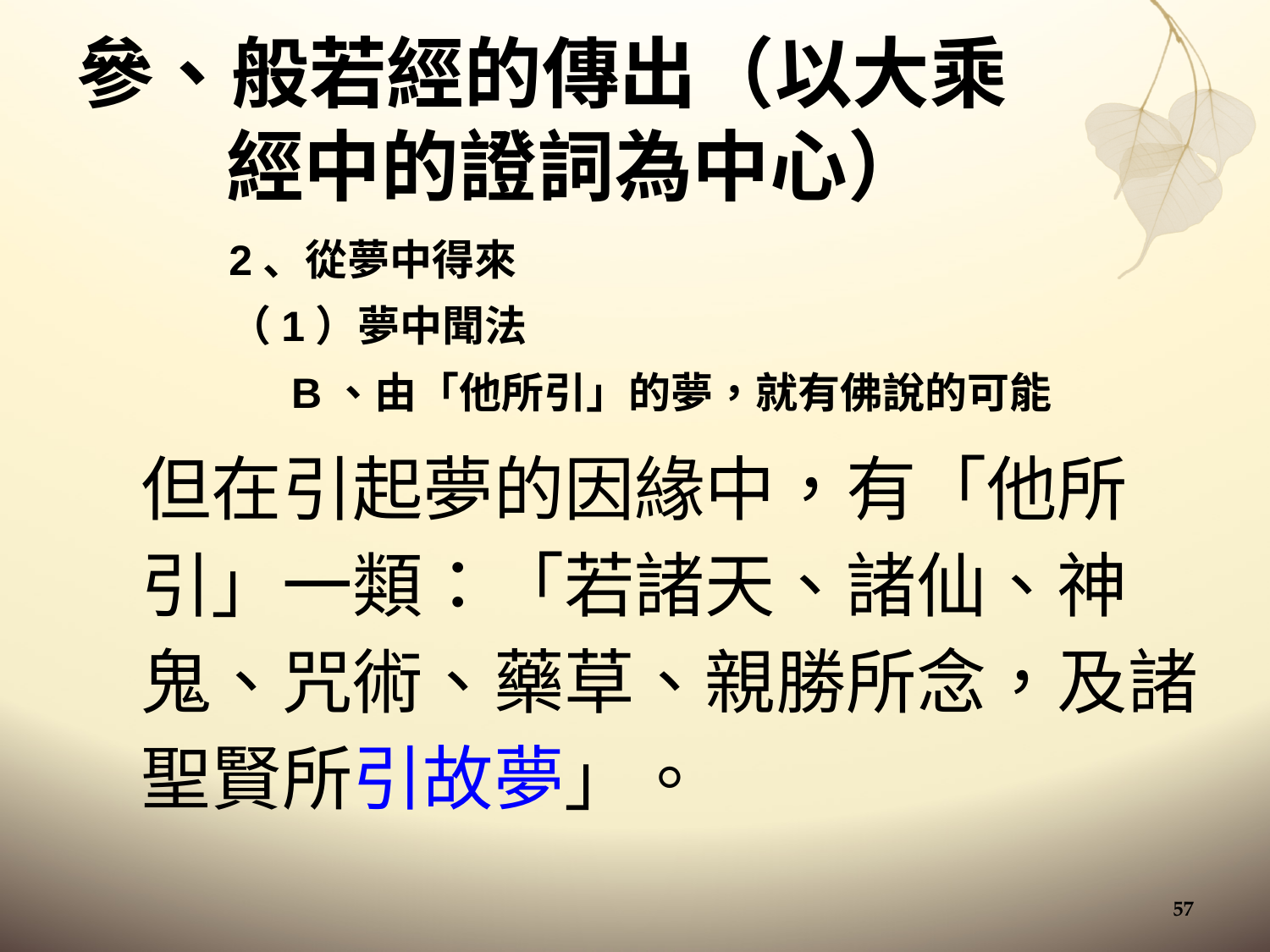

# 參、般若經的傳出（以大乘經中的證詞為中心）
2、從夢中得來
（1）夢中聞法
B、由「他所引」的夢，就有佛說的可能
但在引起夢的因緣中，有「他所引」一類：「若諸天、諸仙、神鬼、咒術、藥草、親勝所念，及諸聖賢所引故夢」。
57